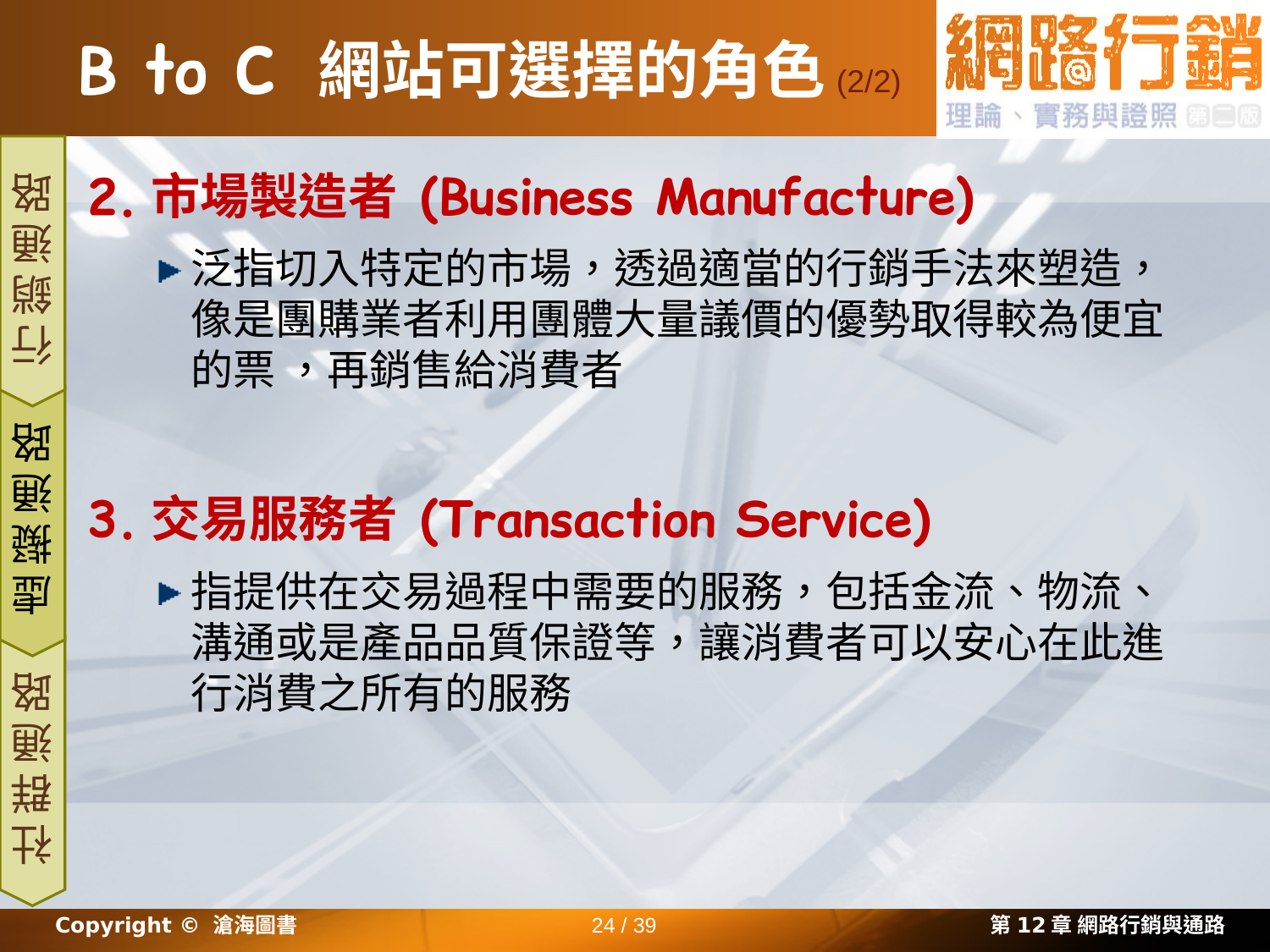

# B to C 網站可選擇的角色
(2/2)
2.市場製造者 (Business Manufacture)
泛指切入特定的市場，透過適當的行銷手法來塑造，像是團購業者利用團體大量議價的優勢取得較為便宜的票 ，再銷售給消費者

3.交易服務者 (Transaction Service)
指提供在交易過程中需要的服務，包括金流、物流、溝通或是產品品質保證等，讓消費者可以安心在此進行消費之所有的服務
行銷通路
虛擬通路
社群通路
Copyright © 滄海圖書
24 / 39
第12章 網路行銷與通路